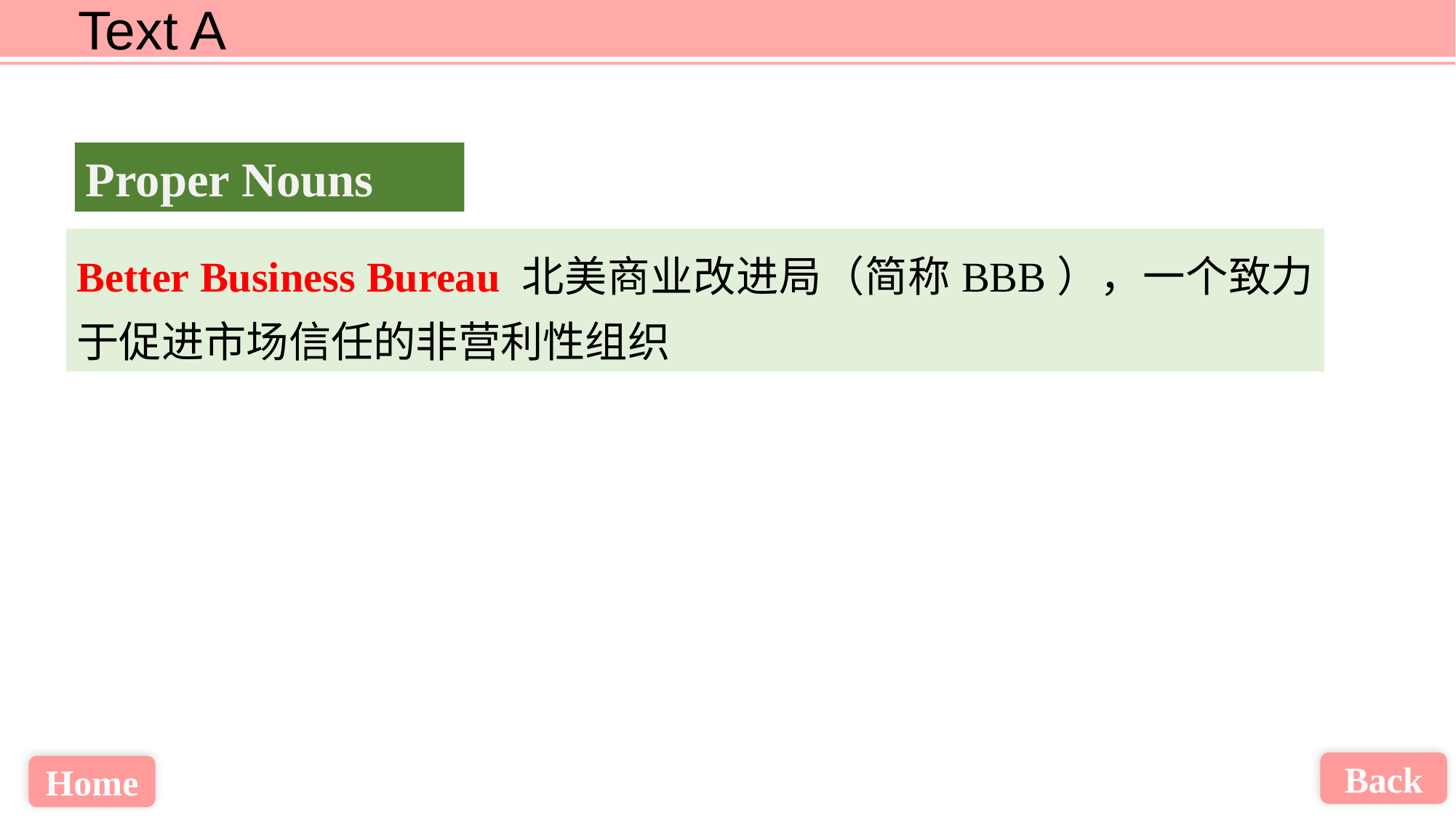

Proper Nouns
Better Business Bureau 北美商业改进局（简称BBB），一个致力于促进市场信任的非营利性组织
Back